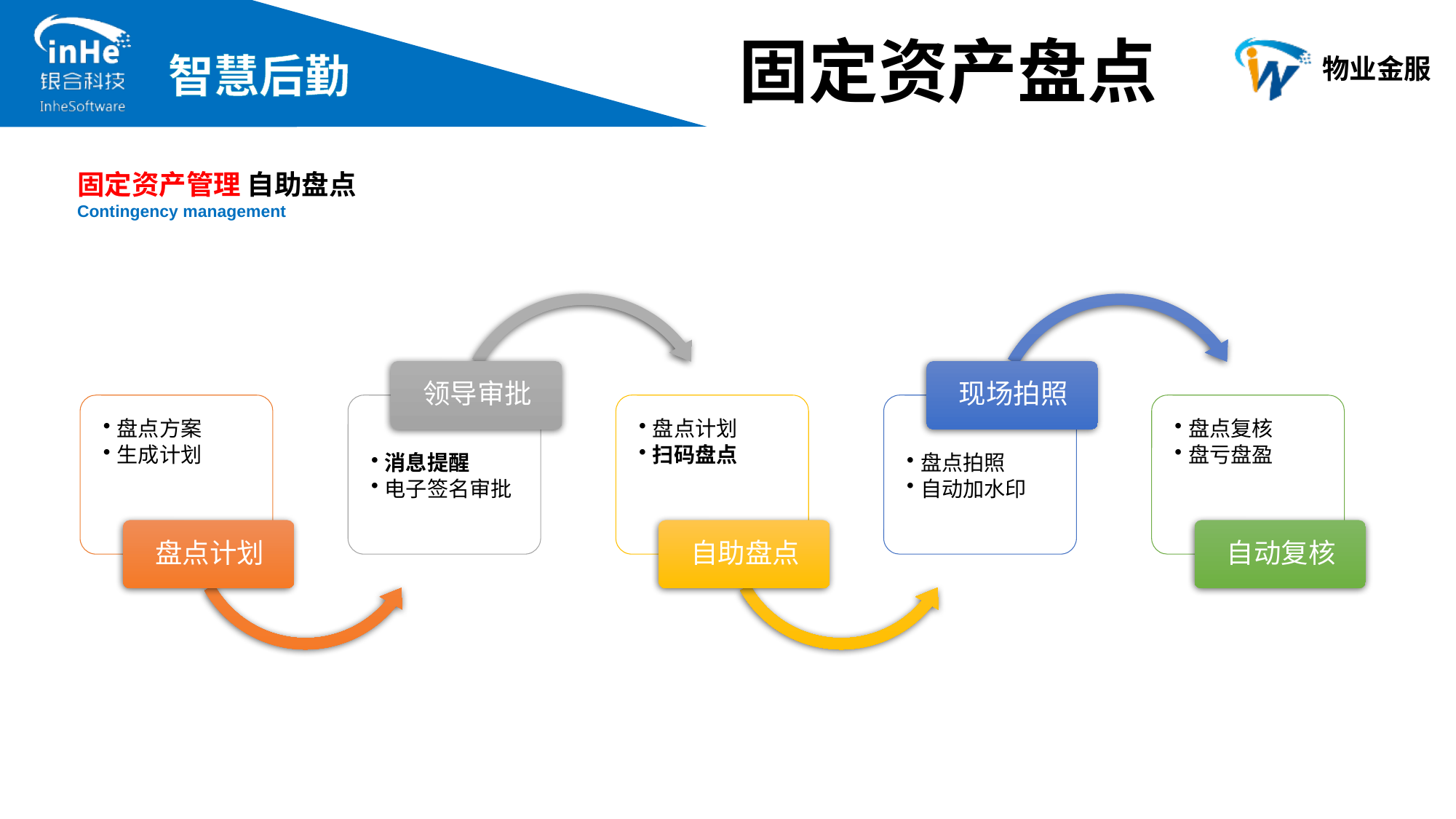

固定资产盘点
固定资产管理 自助盘点Contingency management
盘点方案
生成计划
盘点计划
消息提醒
电子签名审批
领导审批
盘点计划
扫码盘点
自助盘点
盘点拍照
自动加水印
现场拍照
盘点复核
盘亏盘盈
自动复核